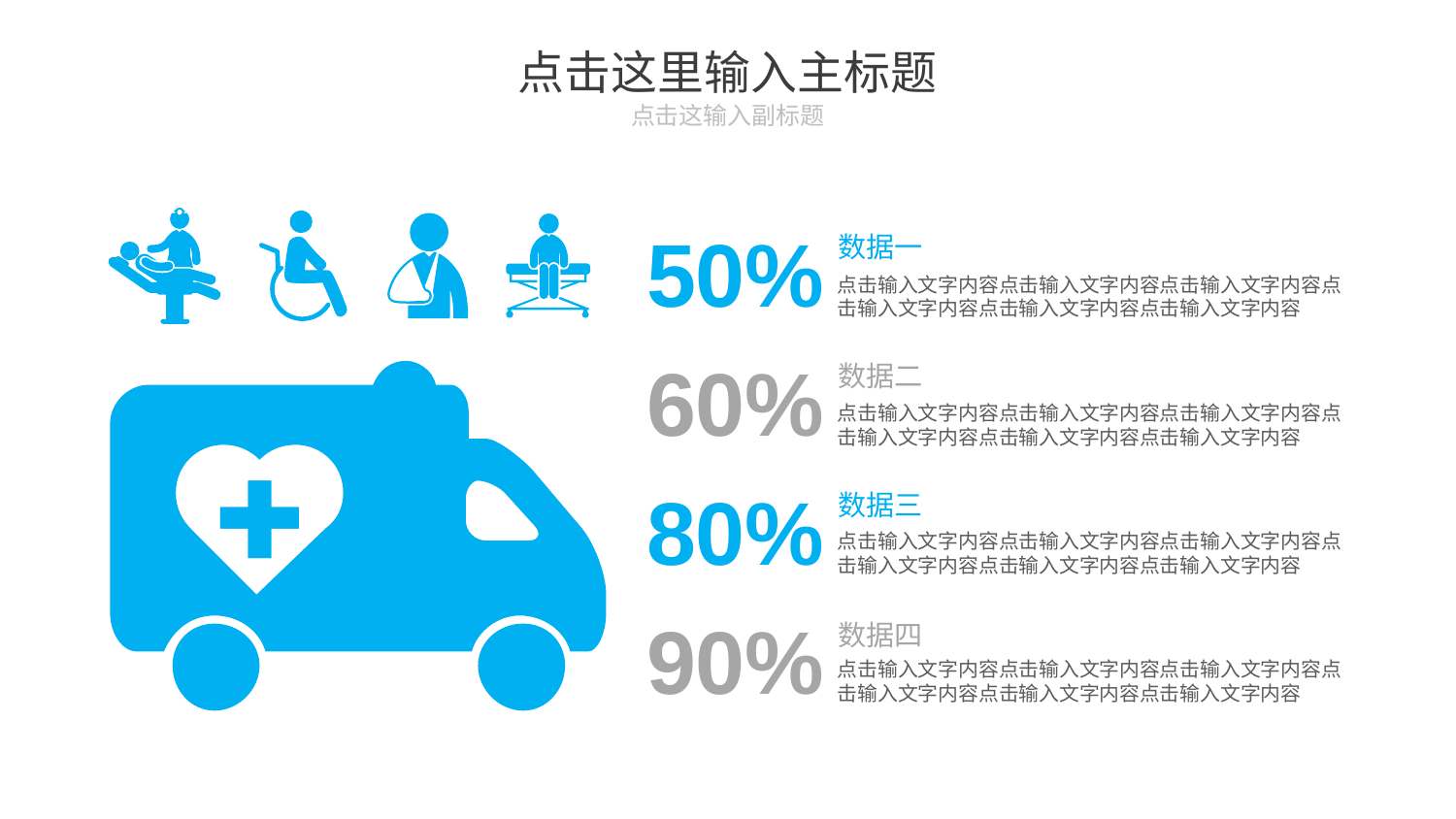

# 点击这里输入主标题
点击这输入副标题

50%
数据一
点击输入文字内容点击输入文字内容点击输入文字内容点击输入文字内容点击输入文字内容点击输入文字内容

60%
数据二
点击输入文字内容点击输入文字内容点击输入文字内容点击输入文字内容点击输入文字内容点击输入文字内容

80%
数据三
点击输入文字内容点击输入文字内容点击输入文字内容点击输入文字内容点击输入文字内容点击输入文字内容

90%
数据四
点击输入文字内容点击输入文字内容点击输入文字内容点击输入文字内容点击输入文字内容点击输入文字内容